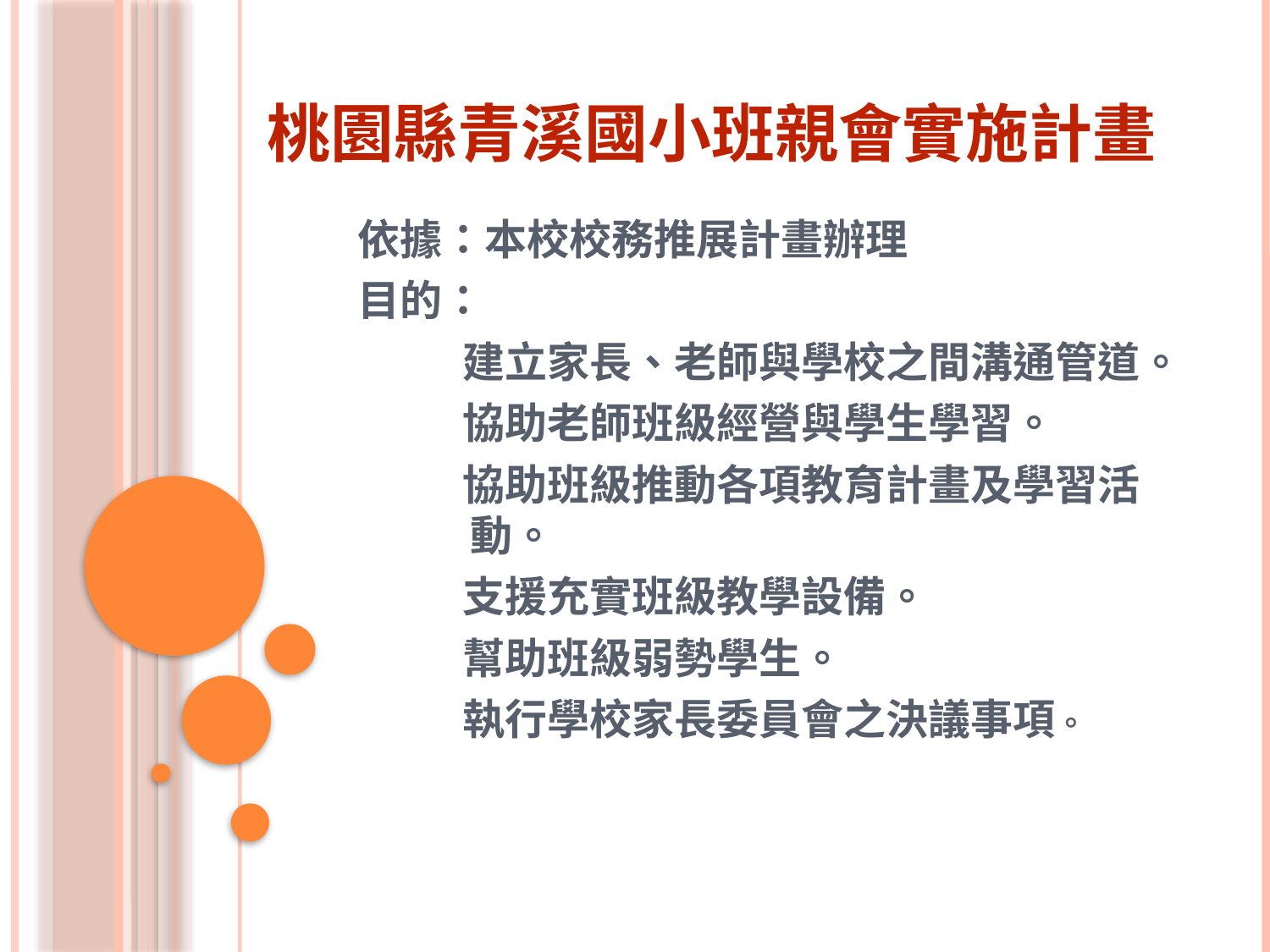

# 桃園縣青溪國小班親會實施計畫
依據：本校校務推展計畫辦理
目的：
          建立家長、老師與學校之間溝通管道。
          協助老師班級經營與學生學習。
          協助班級推動各項教育計畫及學習活動。
          支援充實班級教學設備。
          幫助班級弱勢學生。
          執行學校家長委員會之決議事項。